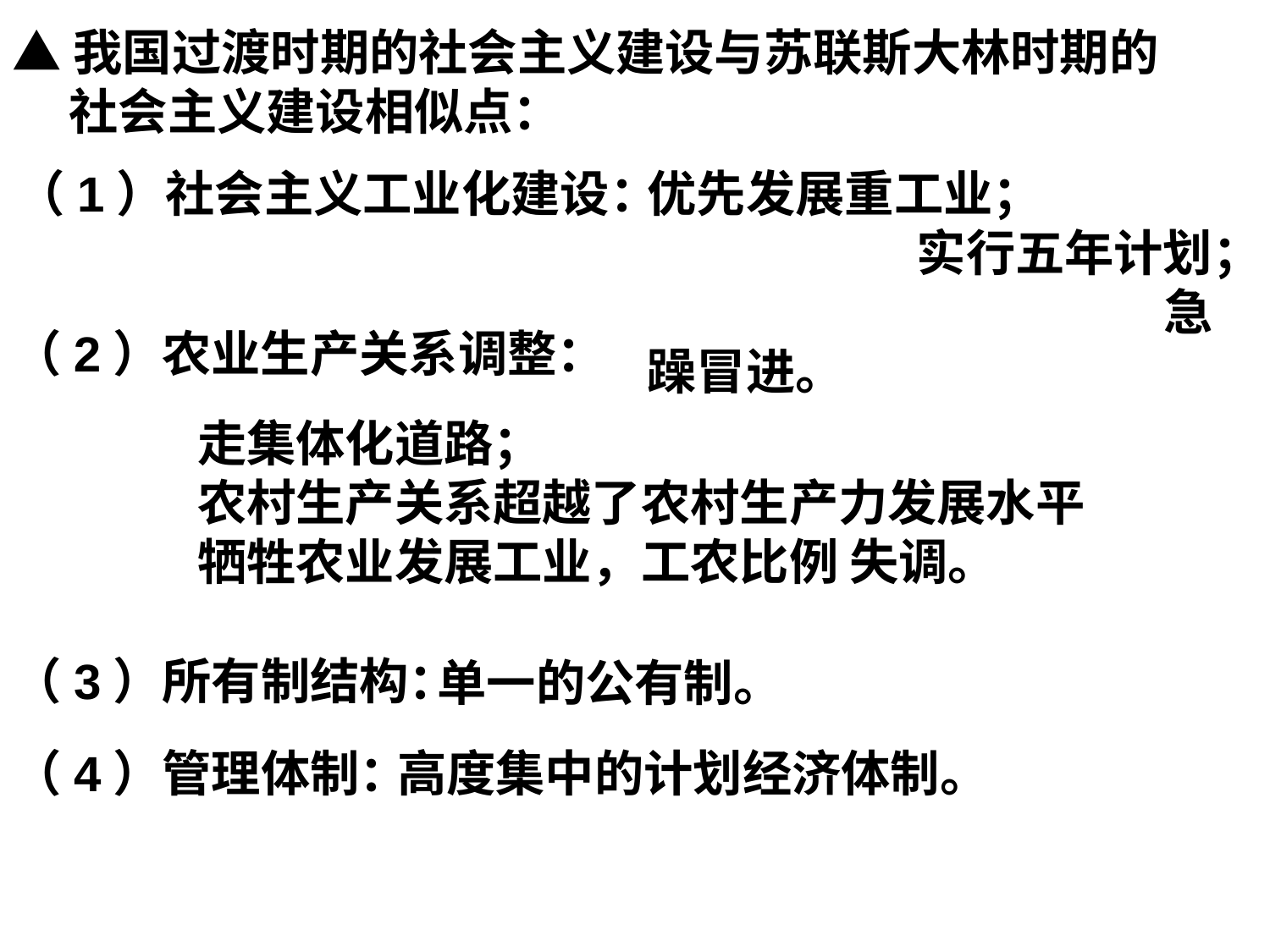

▲我国过渡时期的社会主义建设与苏联斯大林时期的
    社会主义建设相似点：
（1）社会主义工业化建设：
优先发展重工业；                                            实行五年计划；                                              急躁冒进。
（2）农业生产关系调整：
走集体化道路；
农村生产关系超越了农村生产力发展水平
牺牲农业发展工业，工农比例 失调。
（3）所有制结构：
单一的公有制。
（4）管理体制：
高度集中的计划经济体制。